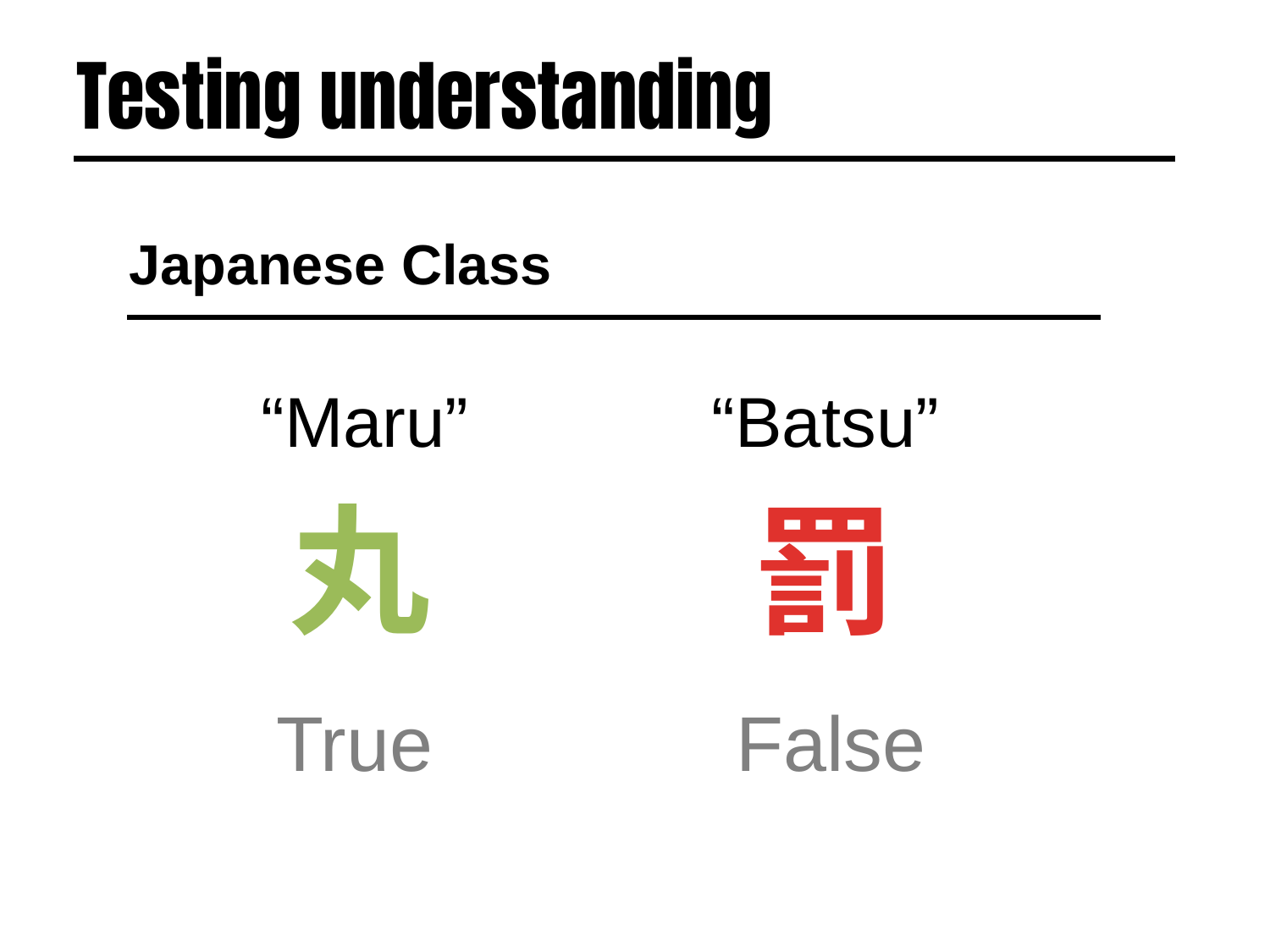

Testing understanding
Japanese Class

“Maru”
“Batsu”
丸
罰
True
False